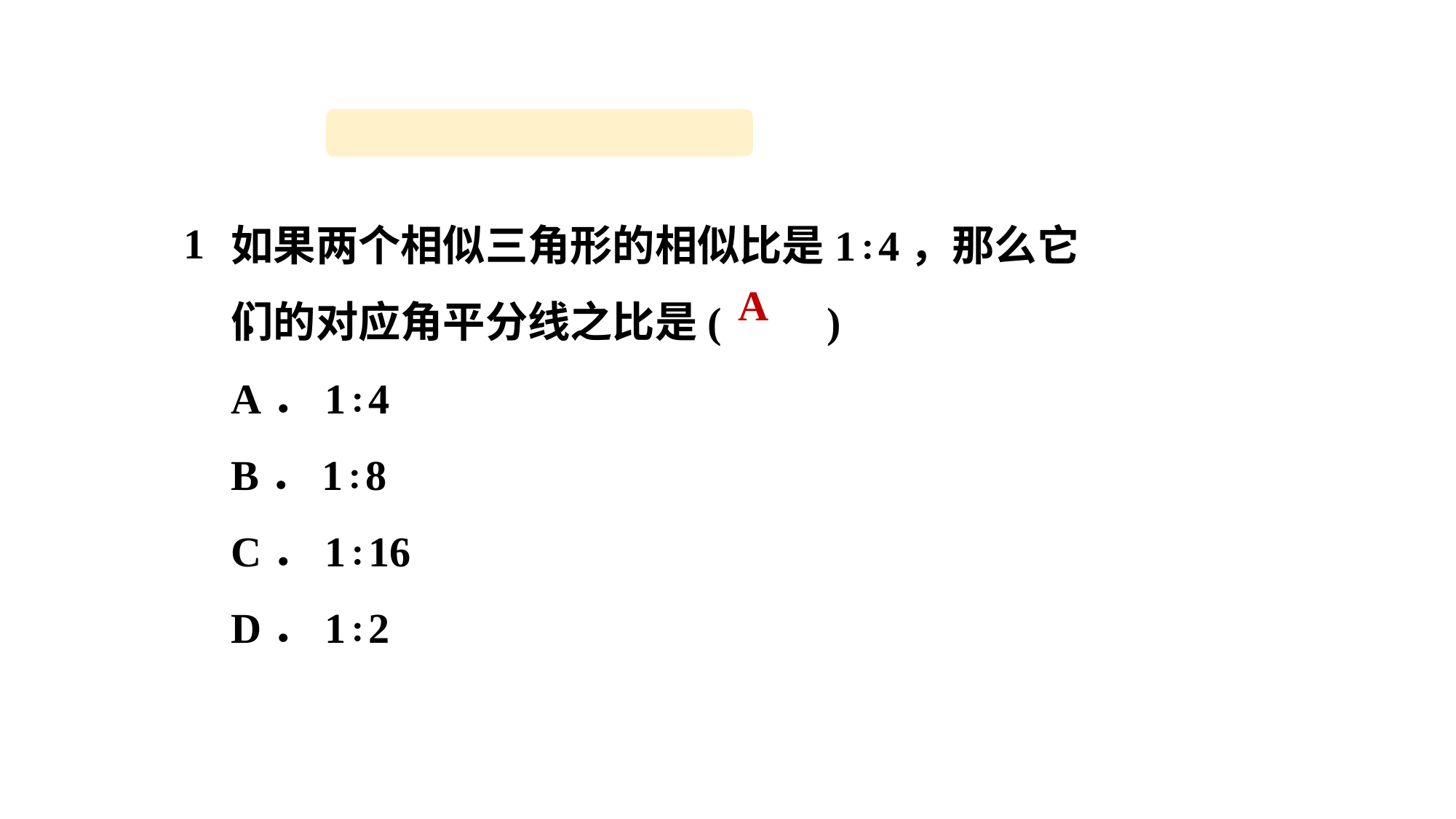

1．
如果两个相似三角形的相似比是1∶4，那么它们的对应角平分线之比是(　　)
A．1∶4
B．1∶8
C．1∶16
D．1∶2
A